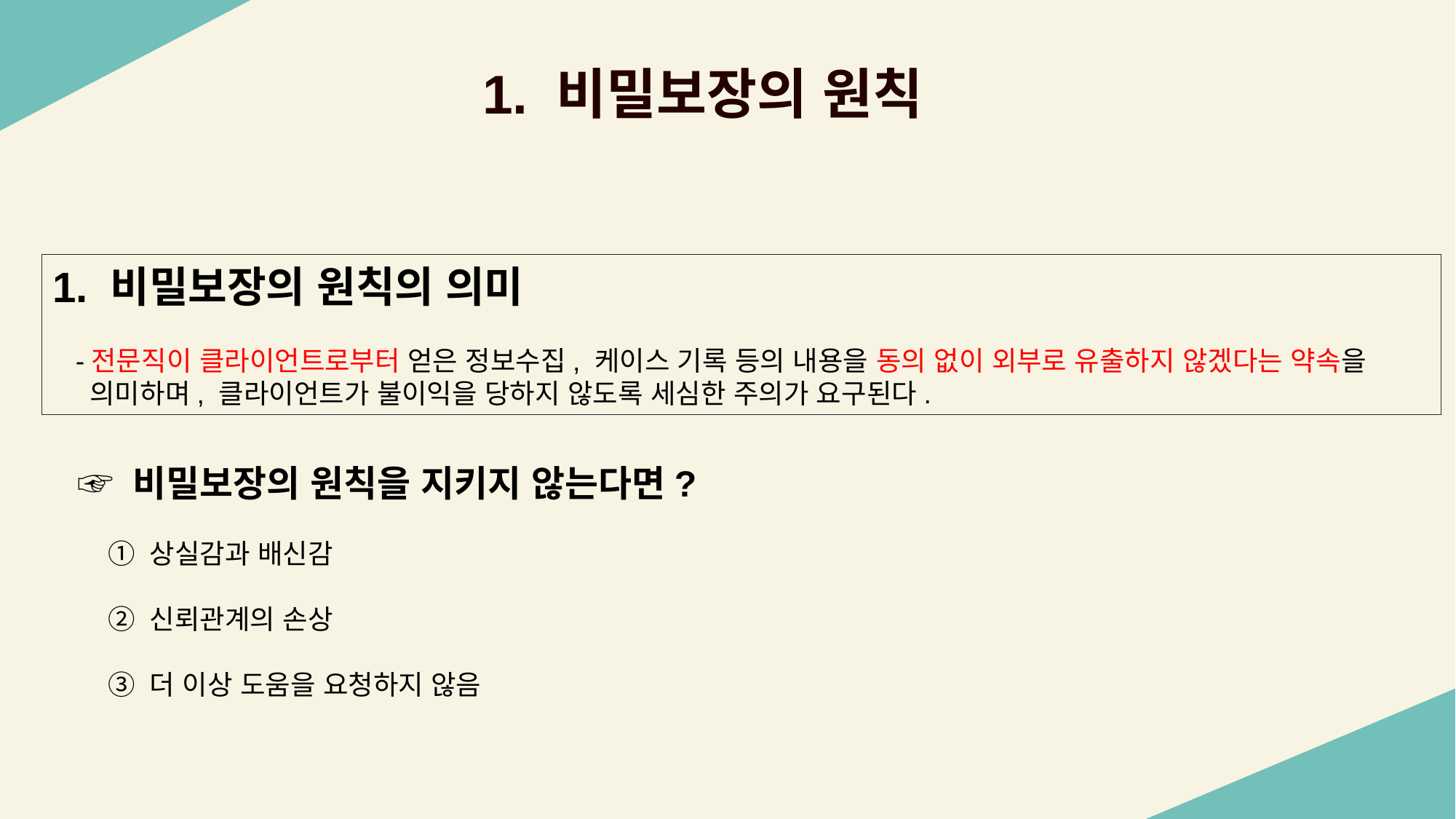

1. 비밀보장의 원칙
1. 비밀보장의 원칙의 의미

   -전문직이 클라이언트로부터 얻은 정보수집, 케이스 기록 등의 내용을 동의 없이 외부로 유출하지 않겠다는 약속을
    의미하며, 클라이언트가 불이익을 당하지 않도록 세심한 주의가 요구된다.
☞ 비밀보장의 원칙을 지키지 않는다면?

    ① 상실감과 배신감

    ② 신뢰관계의 손상

    ③ 더 이상 도움을 요청하지 않음